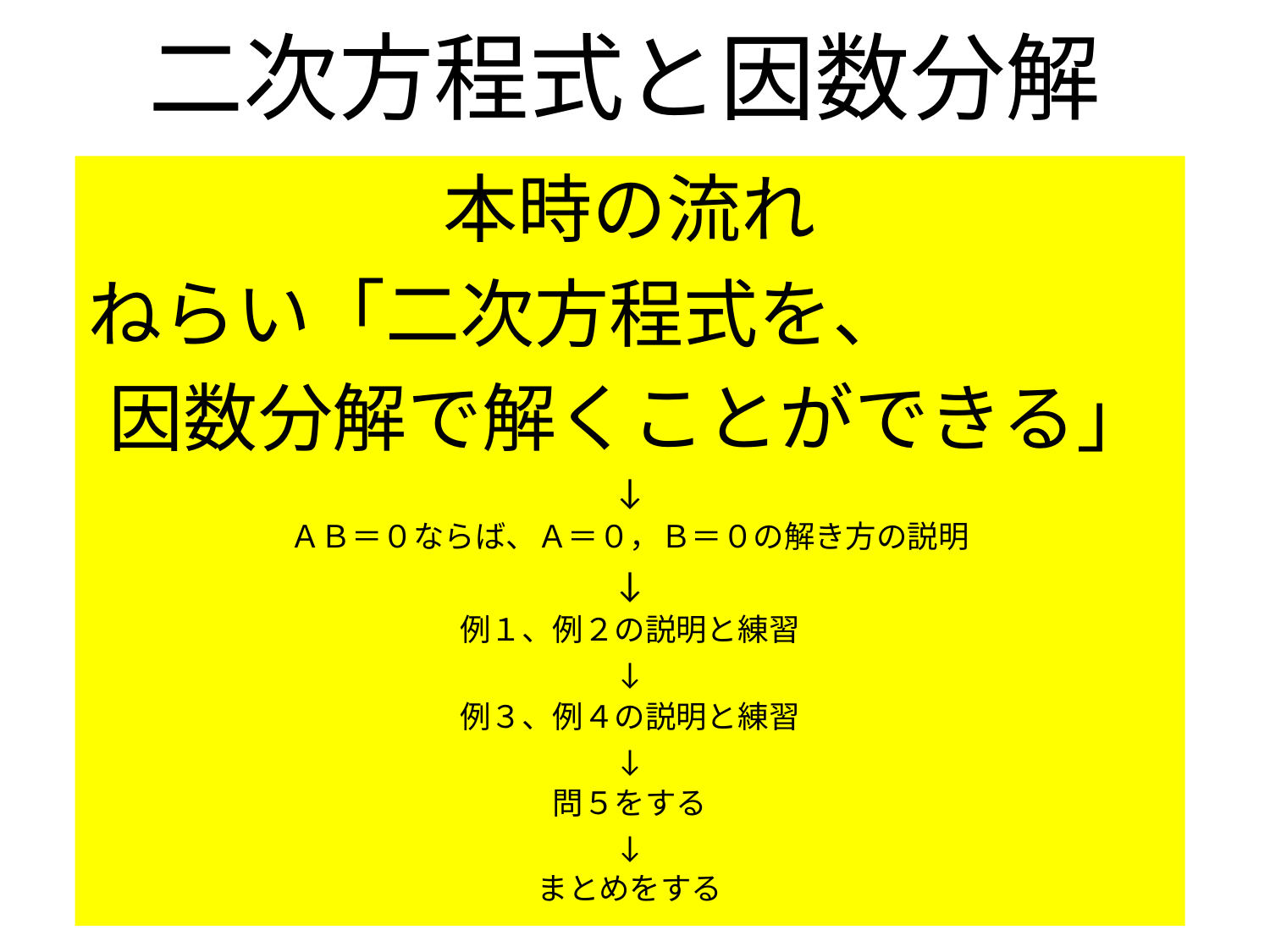

# 二次方程式と因数分解
本時の流れ
ねらい「二次方程式を、
因数分解で解くことができる」
↓
ＡＢ＝０ならば、Ａ＝０，Ｂ＝０の解き方の説明
↓
例１、例２の説明と練習
↓
例３、例４の説明と練習
↓
問５をする
↓
まとめをする